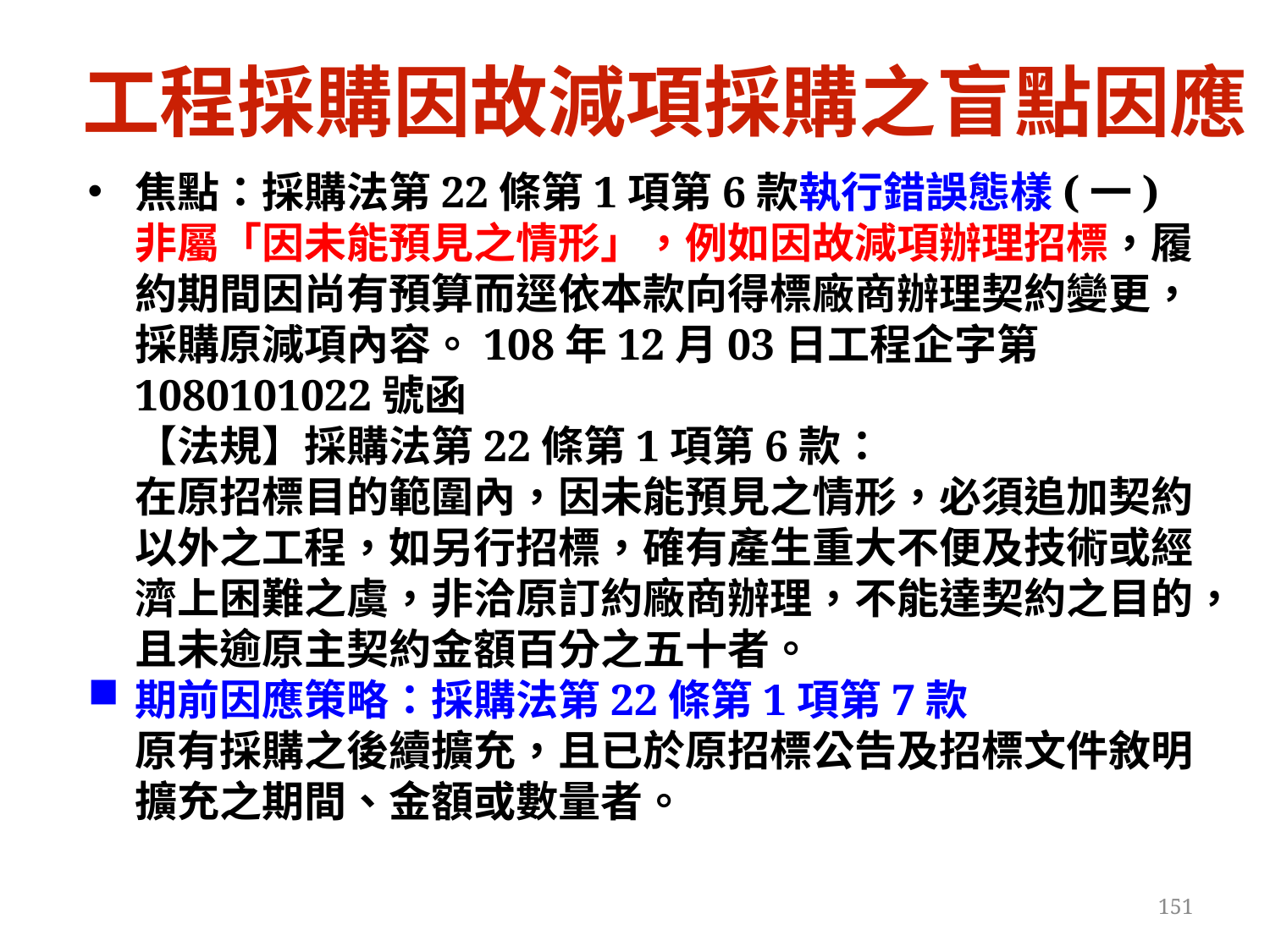

工程採購因故減項採購之盲點因應
焦點：採購法第22條第1項第6款執行錯誤態樣(一)
非屬「因未能預見之情形」，例如因故減項辦理招標，履約期間因尚有預算而逕依本款向得標廠商辦理契約變更，採購原減項內容。108年12月03日工程企字第1080101022號函
【法規】採購法第22條第1項第6款：
在原招標目的範圍內，因未能預見之情形，必須追加契約以外之工程，如另行招標，確有產生重大不便及技術或經濟上困難之虞，非洽原訂約廠商辦理，不能達契約之目的，且未逾原主契約金額百分之五十者。
期前因應策略：採購法第22條第1項第7款
原有採購之後續擴充，且已於原招標公告及招標文件敘明擴充之期間、金額或數量者。

151